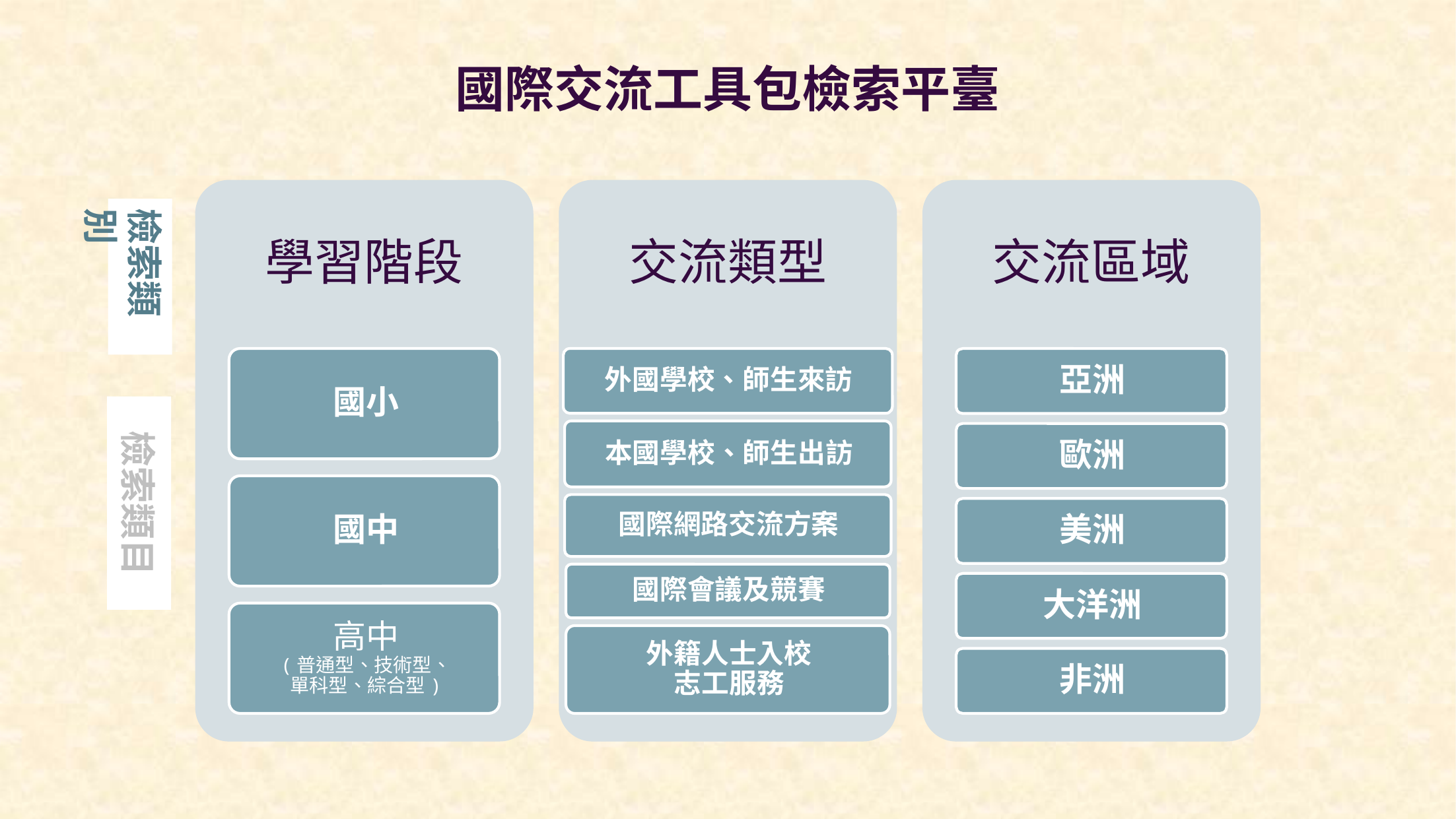

# 國際交流工具包檢索平臺
學習階段
國小
國中
高中
(普通型、技術型、
單科型、綜合型)
交流類型
外國學校、師生來訪
本國學校、師生出訪
國際網路交流方案
國際會議及競賽
外籍人士入校
志工服務
交流區域
亞洲
歐洲
美洲
大洋洲
非洲
檢索類別
檢索類目